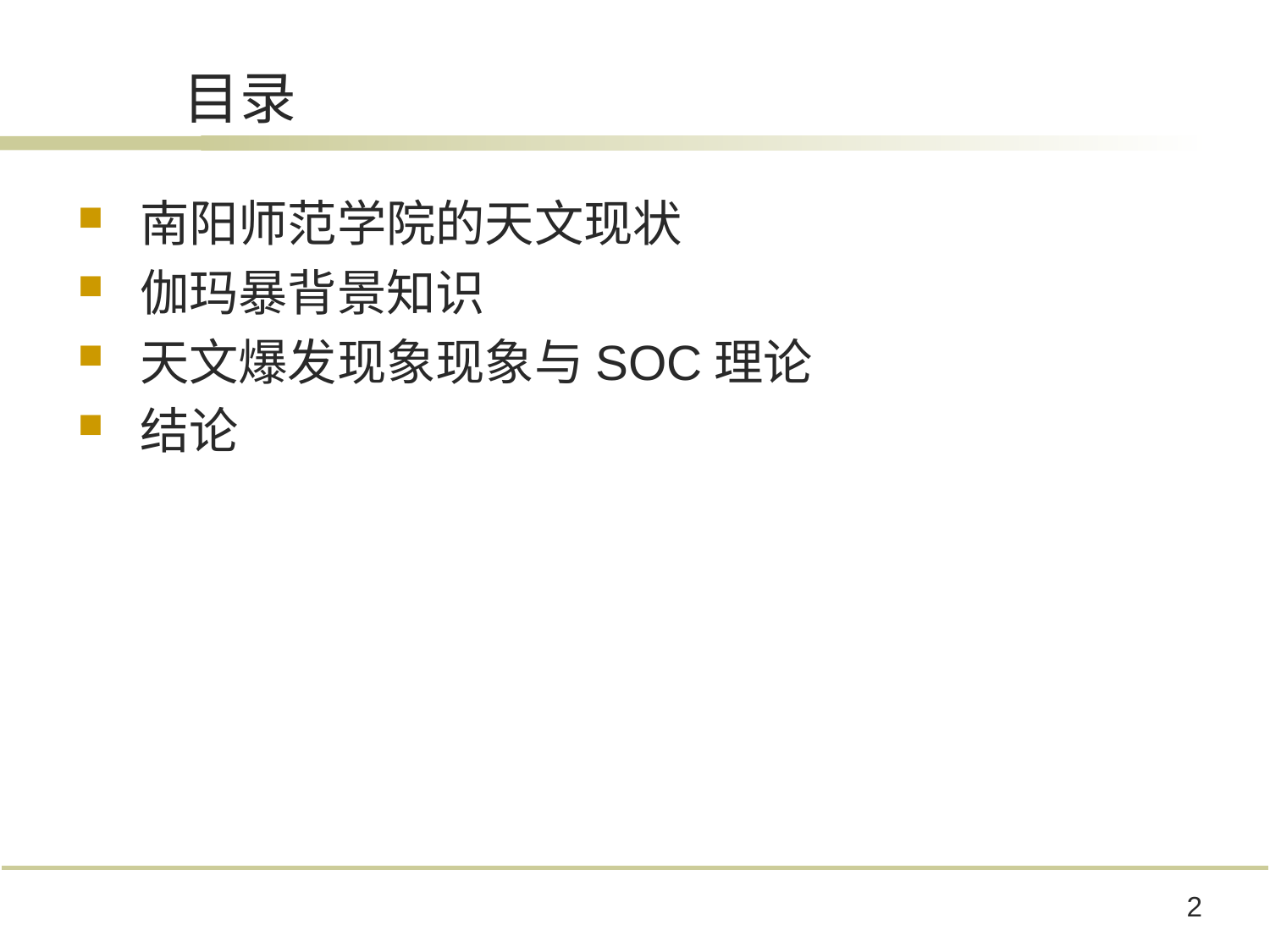

# 目录
南阳师范学院的天文现状
伽玛暴背景知识
天文爆发现象现象与SOC理论
结论

2